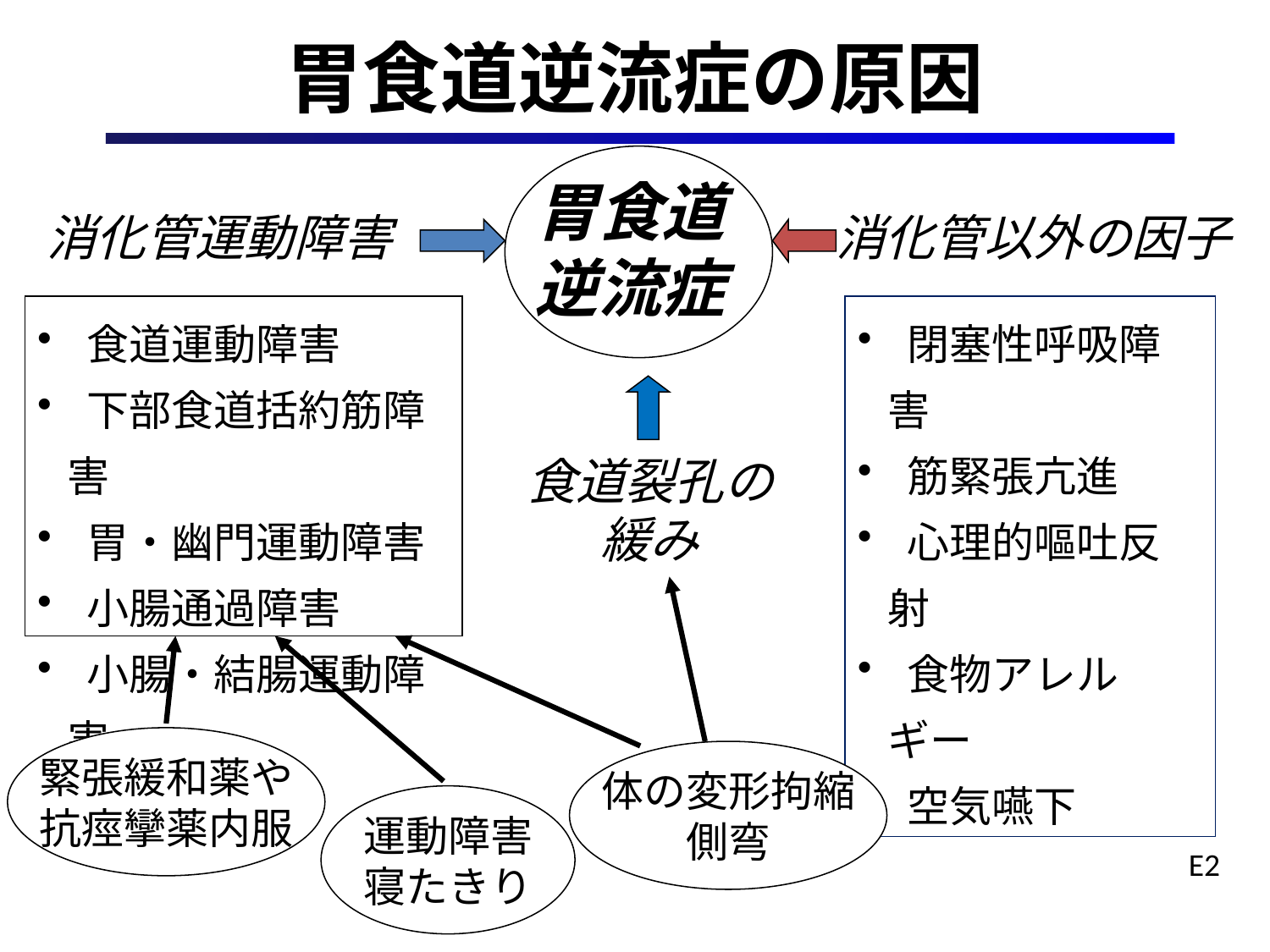

# 胃食道逆流症の原因

胃食道
逆流症
消化管運動障害
消化管以外の因子

 食道運動障害
 下部食道括約筋障害
 胃・幽門運動障害
 小腸通過障害
 小腸・結腸運動障害

 閉塞性呼吸障害
 筋緊張亢進
 心理的嘔吐反射
 食物アレルギー
 空気嚥下

食道裂孔の
緩み

緊張緩和薬や
抗痙攣薬内服
体の変形拘縮
側弯
運動障害
寝たきり
E2